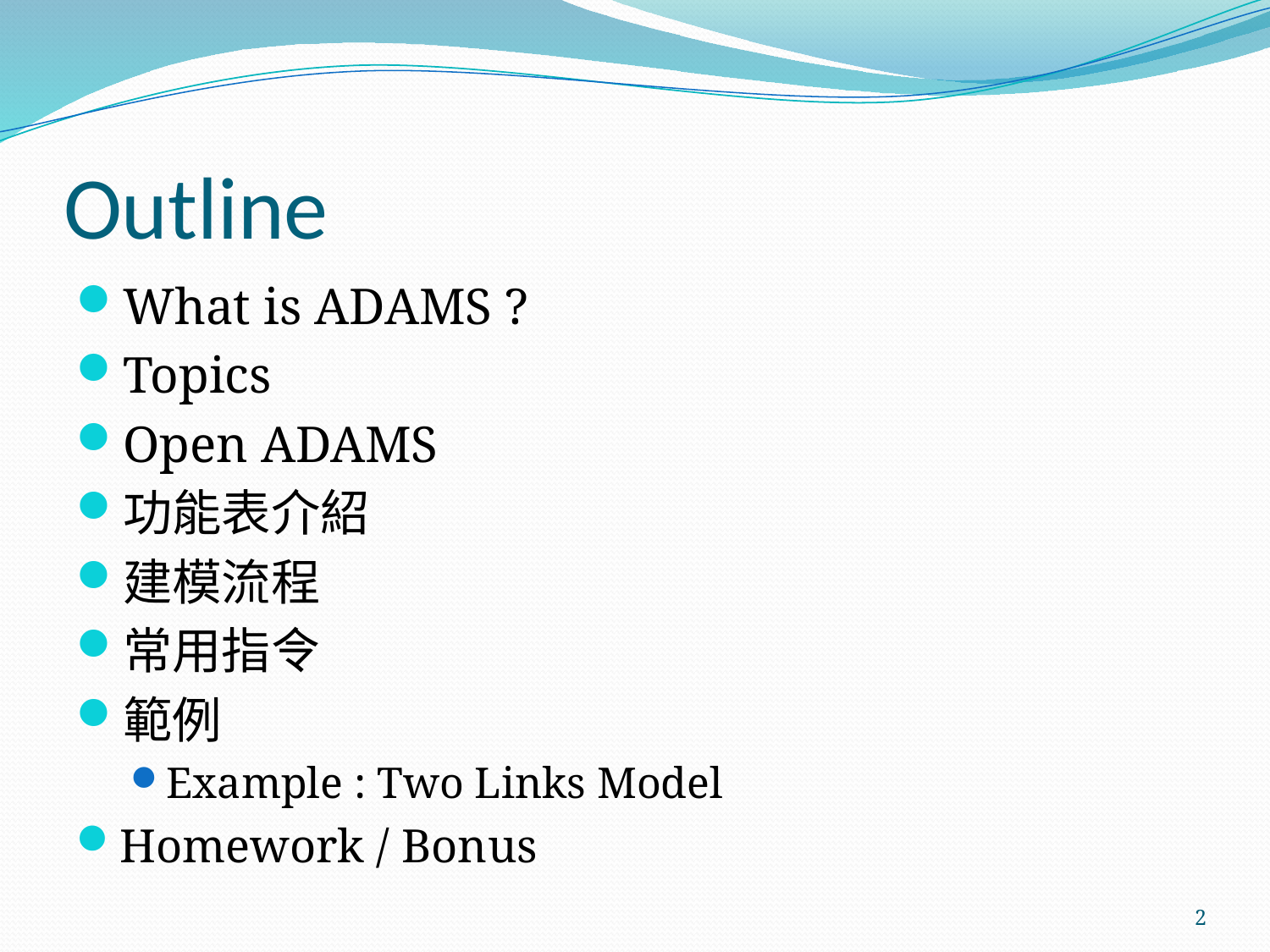

# Outline
What is ADAMS ?
Topics
Open ADAMS
功能表介紹
建模流程
常用指令
範例
Example : Two Links Model
Homework / Bonus
2